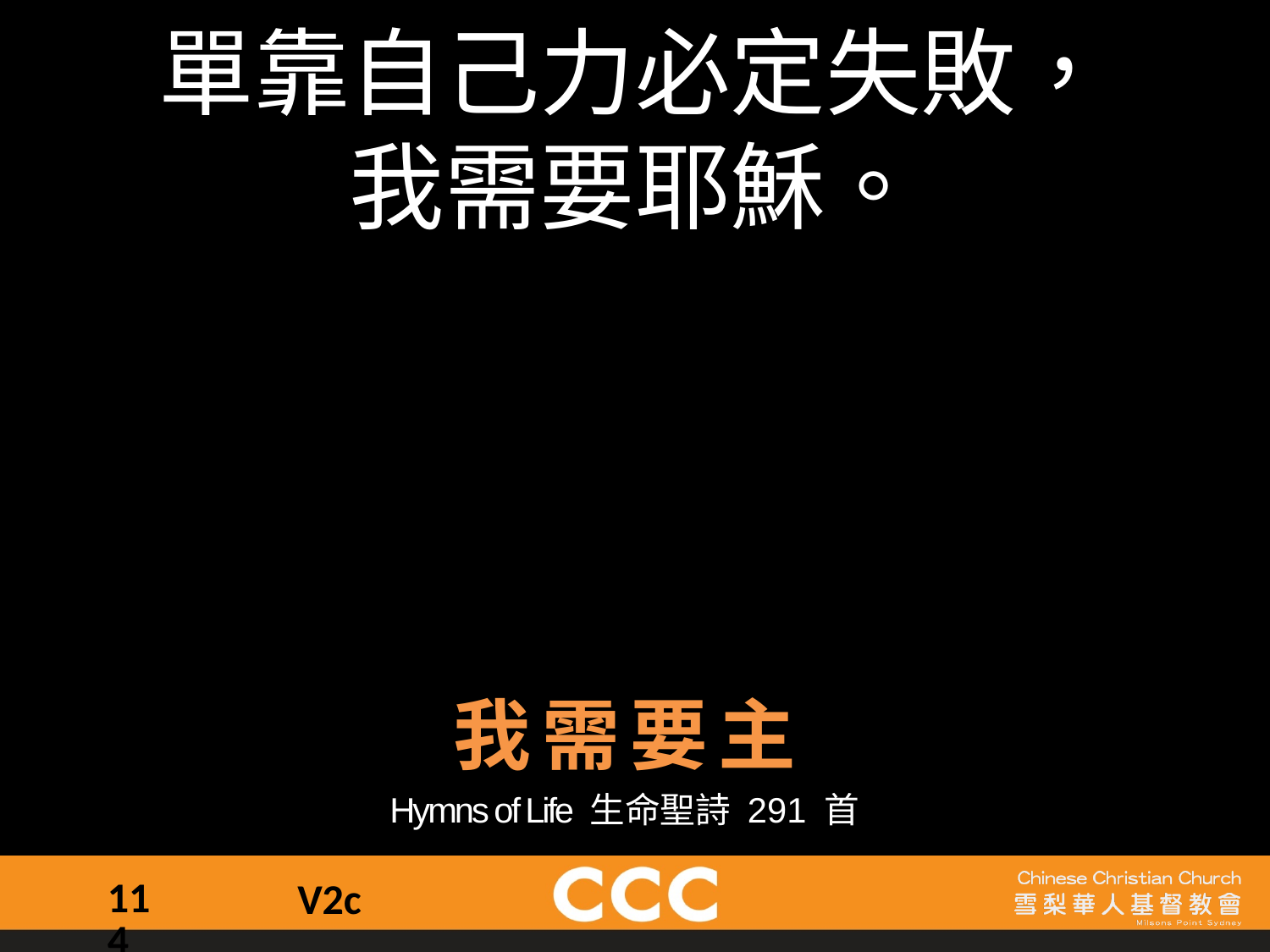

單靠自己力必定失敗，
我需要耶穌。
我需要主
Hymns of Life 生命聖詩 291 首
114
V2c